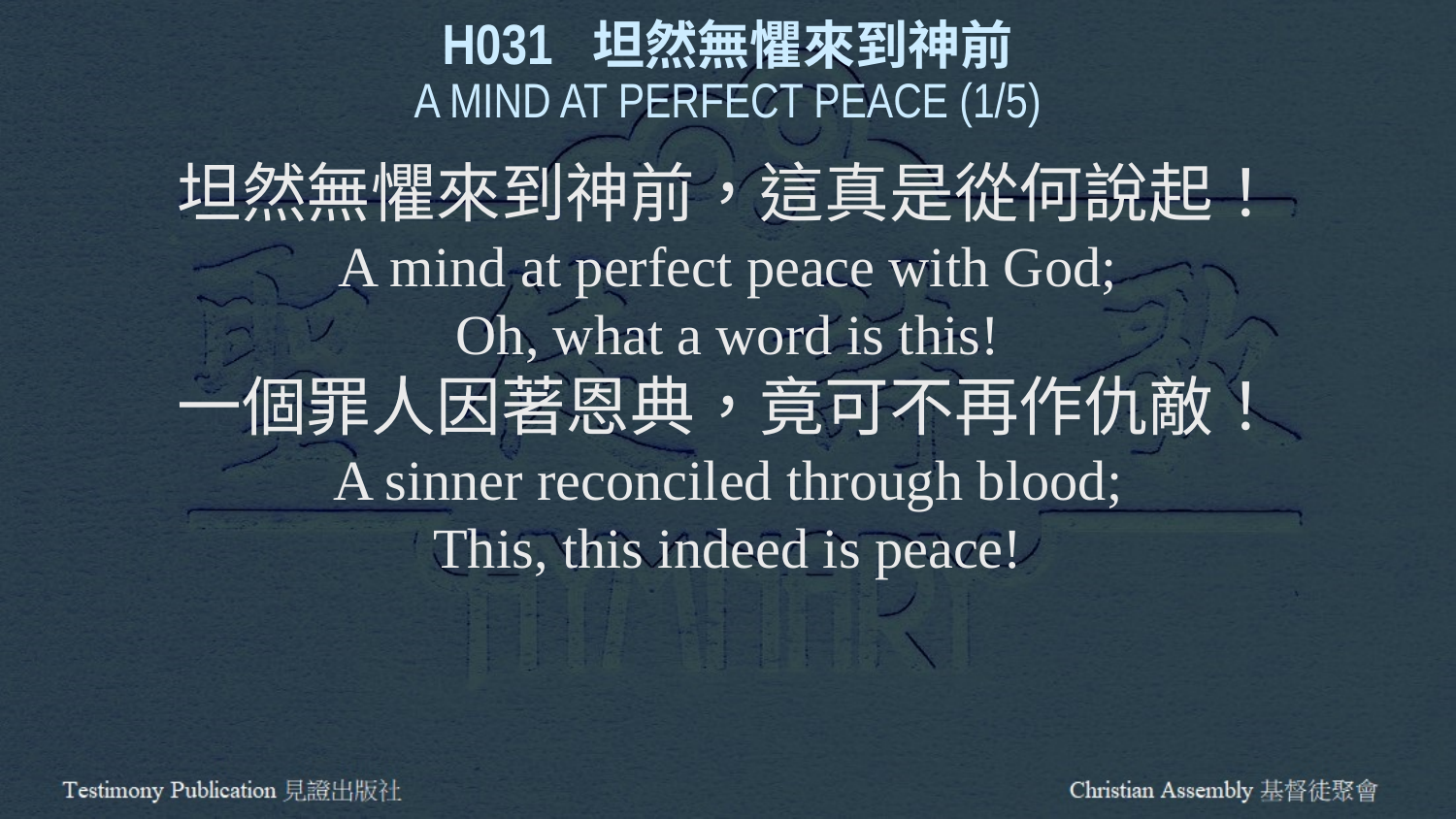

H031  坦然無懼來到神前
A MIND AT PERFECT PEACE (1/5)
坦然無懼來到神前，這真是從何說起！
A mind at perfect peace with God;
Oh, what a word is this!
一個罪人因著恩典，竟可不再作仇敵！
A sinner reconciled through blood;
This, this indeed is peace!